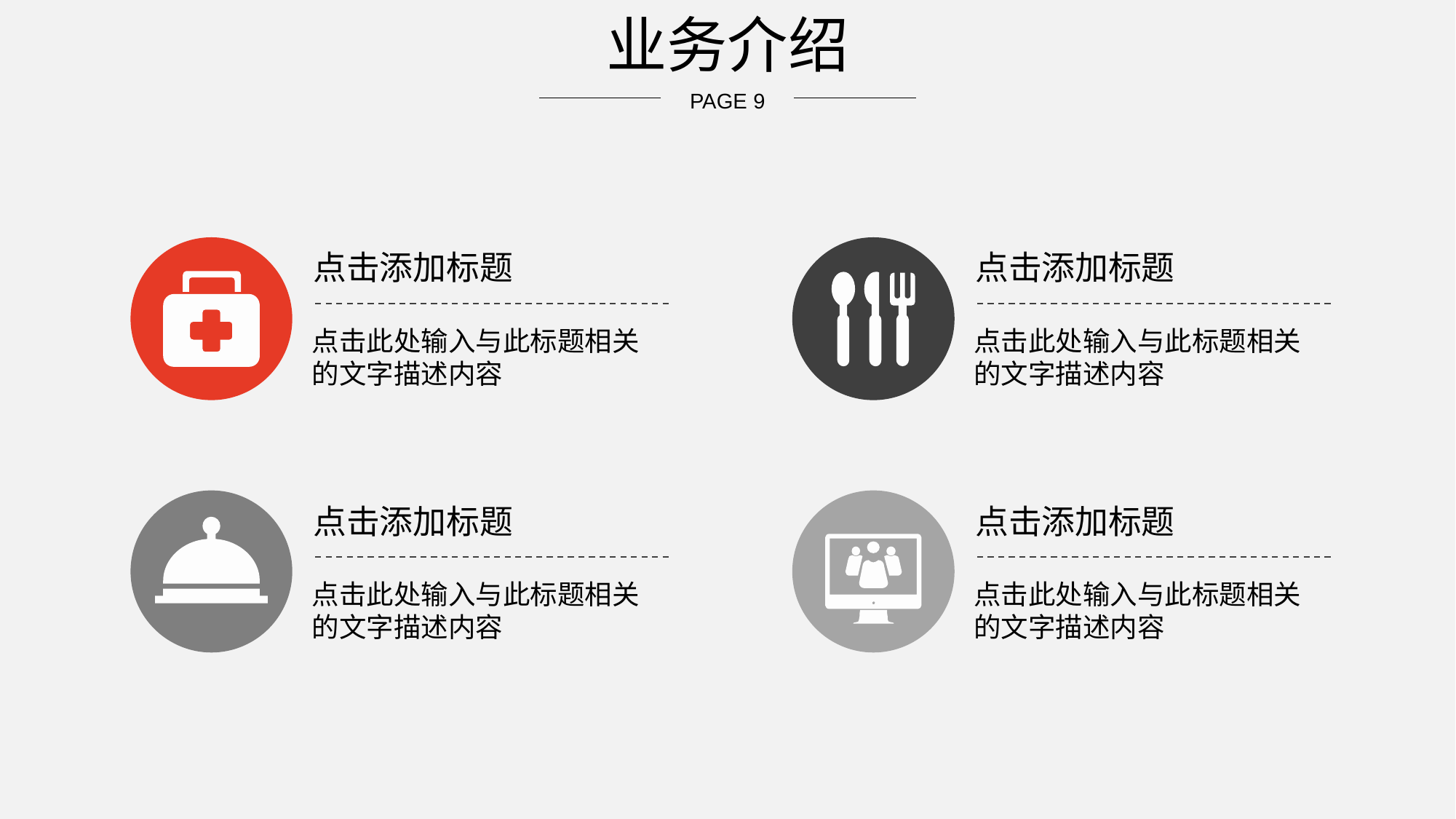

# 业务介绍

点击添加标题
点击此处输入与此标题相关的文字描述内容
点击添加标题
点击此处输入与此标题相关的文字描述内容

点击添加标题
点击此处输入与此标题相关的文字描述内容
点击添加标题
点击此处输入与此标题相关的文字描述内容